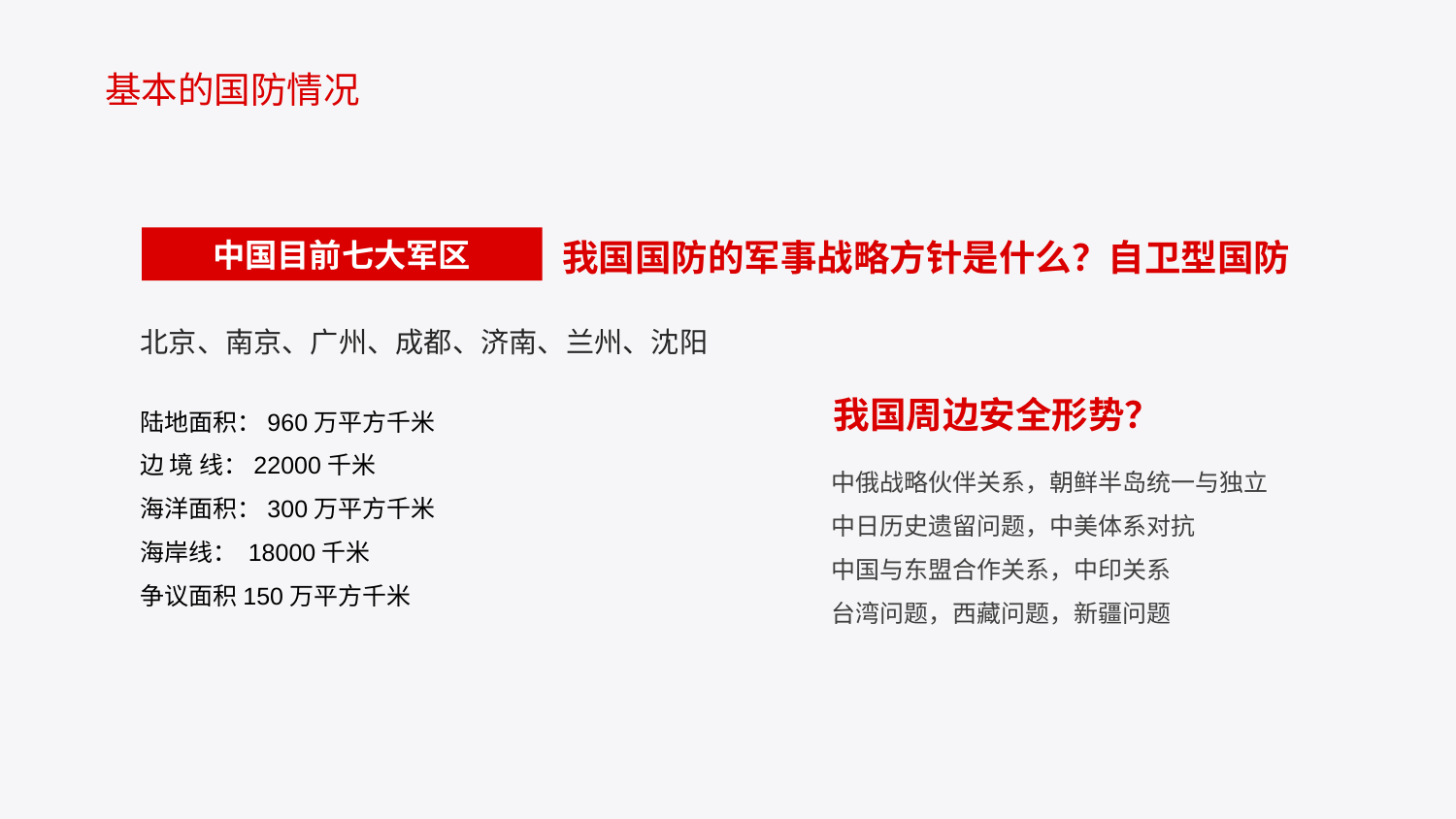

中国目前七大军区
我国国防的军事战略方针是什么？自卫型国防
北京、南京、广州、成都、济南、兰州、沈阳
陆地面积：960万平方千米
边 境 线：22000千米
海洋面积：300万平方千米
海岸线： 18000千米
争议面积150万平方千米
我国周边安全形势？
中俄战略伙伴关系，朝鲜半岛统一与独立
中日历史遗留问题，中美体系对抗
中国与东盟合作关系，中印关系
台湾问题，西藏问题，新疆问题